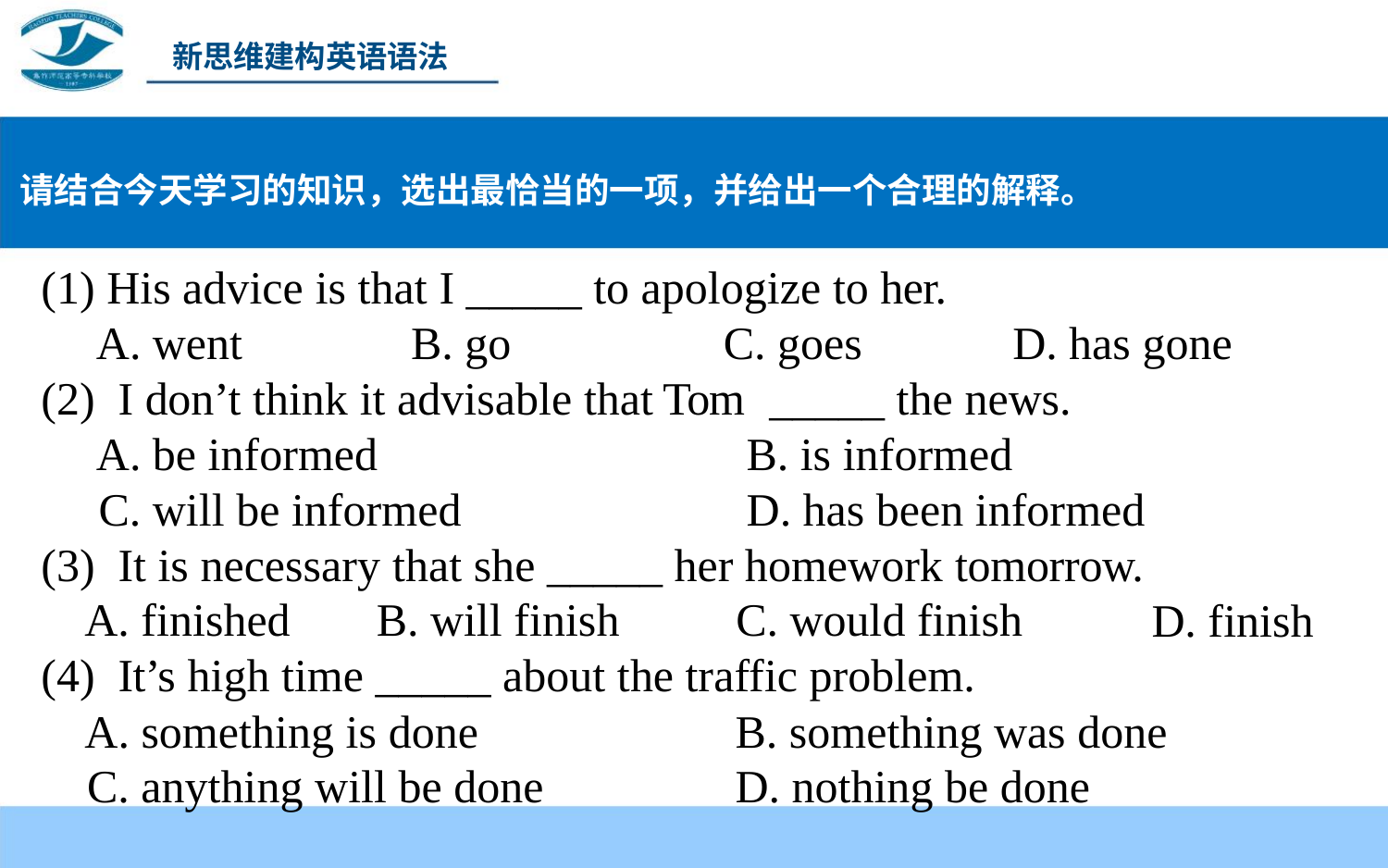

新思维建构英语语法
请结合今天学习的知识，选出最恰当的一项，并给出一个合理的解释。
(1) His advice is that I _____ to apologize to her.
A. went
B. go
C. goes
D. has gone
(2) I don’t think it advisable that Tom _____ the news.
A. be informed
B. is informed
C. will be informed
D. has been informed
(3) It is necessary that she _____ her homework tomorrow.
A. finished B. will finish C. would finish
(4) It’s high time _____ about the traffic problem.
D. finish
A. something is done
C. anything will be done
B. something was done
D. nothing be done